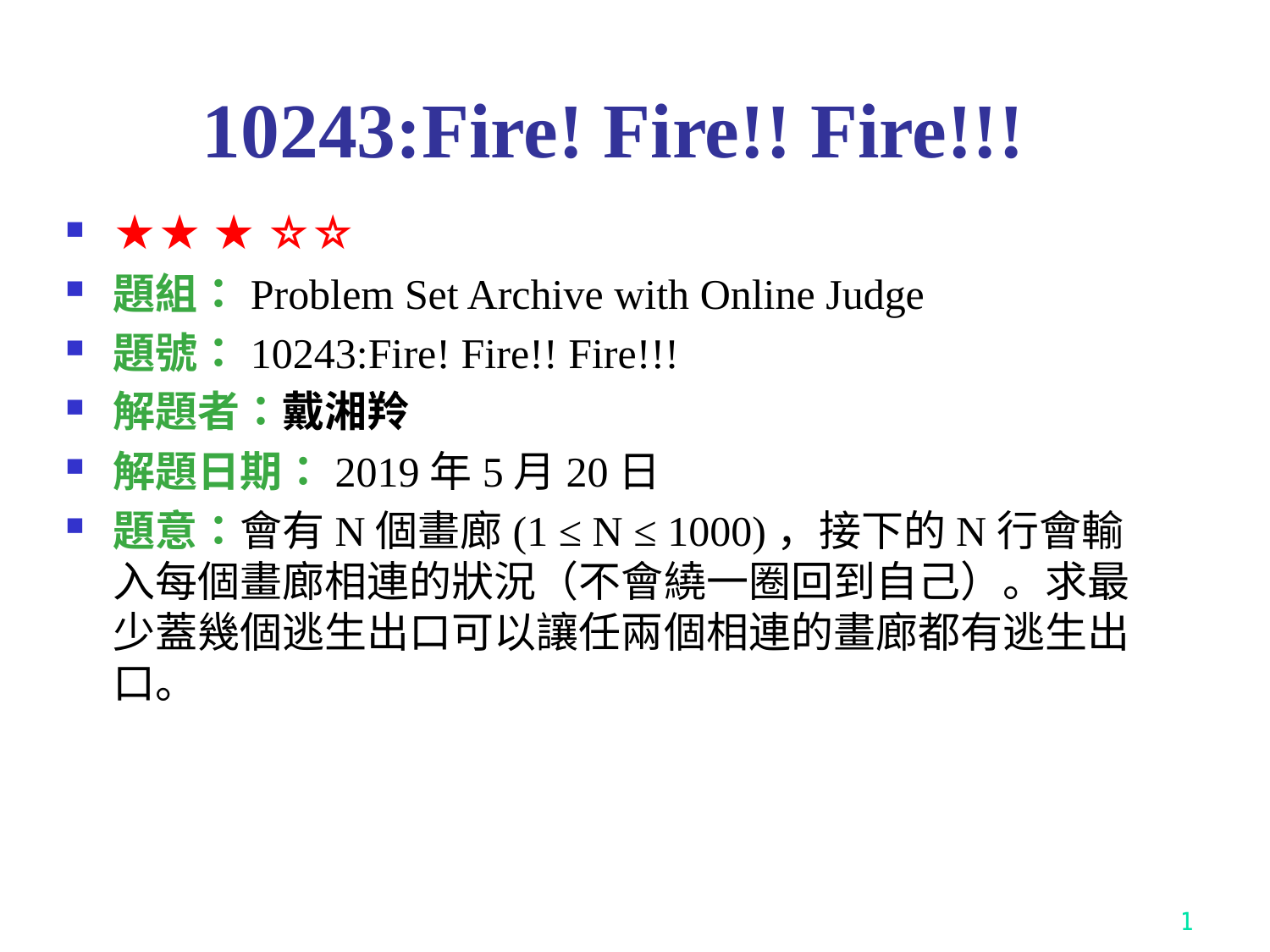

# 10243:Fire! Fire!! Fire!!!
★★ ★ ☆☆
題組：Problem Set Archive with Online Judge
題號：10243:Fire! Fire!! Fire!!!
解題者：戴湘羚
解題日期：2019年5月20日
題意：會有N個畫廊(1 ≤ N ≤ 1000)，接下的N行會輸入每個畫廊相連的狀況（不會繞一圈回到自己）。求最少蓋幾個逃生出口可以讓任兩個相連的畫廊都有逃生出口。
1